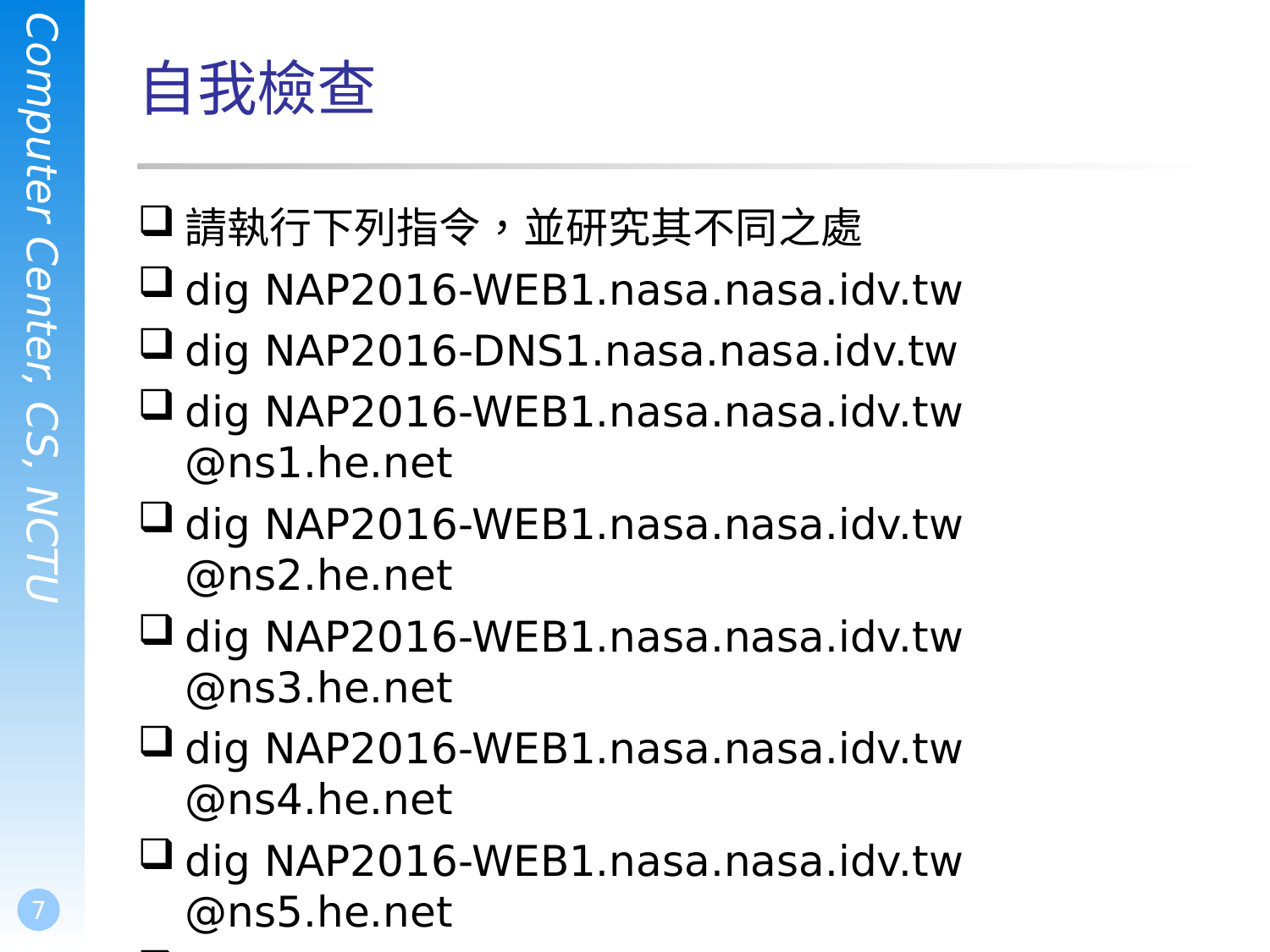

# 自我檢查
請執行下列指令，並研究其不同之處
dig NAP2016-WEB1.nasa.nasa.idv.tw
dig NAP2016-DNS1.nasa.nasa.idv.tw
dig NAP2016-WEB1.nasa.nasa.idv.tw @ns1.he.net
dig NAP2016-WEB1.nasa.nasa.idv.tw @ns2.he.net
dig NAP2016-WEB1.nasa.nasa.idv.tw @ns3.he.net
dig NAP2016-WEB1.nasa.nasa.idv.tw @ns4.he.net
dig NAP2016-WEB1.nasa.nasa.idv.tw @ns5.he.net
dig NAP2016-WEB1.nasa.nasa.idv.tw @8.8.8.8
dig +trace NAP2016-WEB1.nasa.nasa.idv.tw